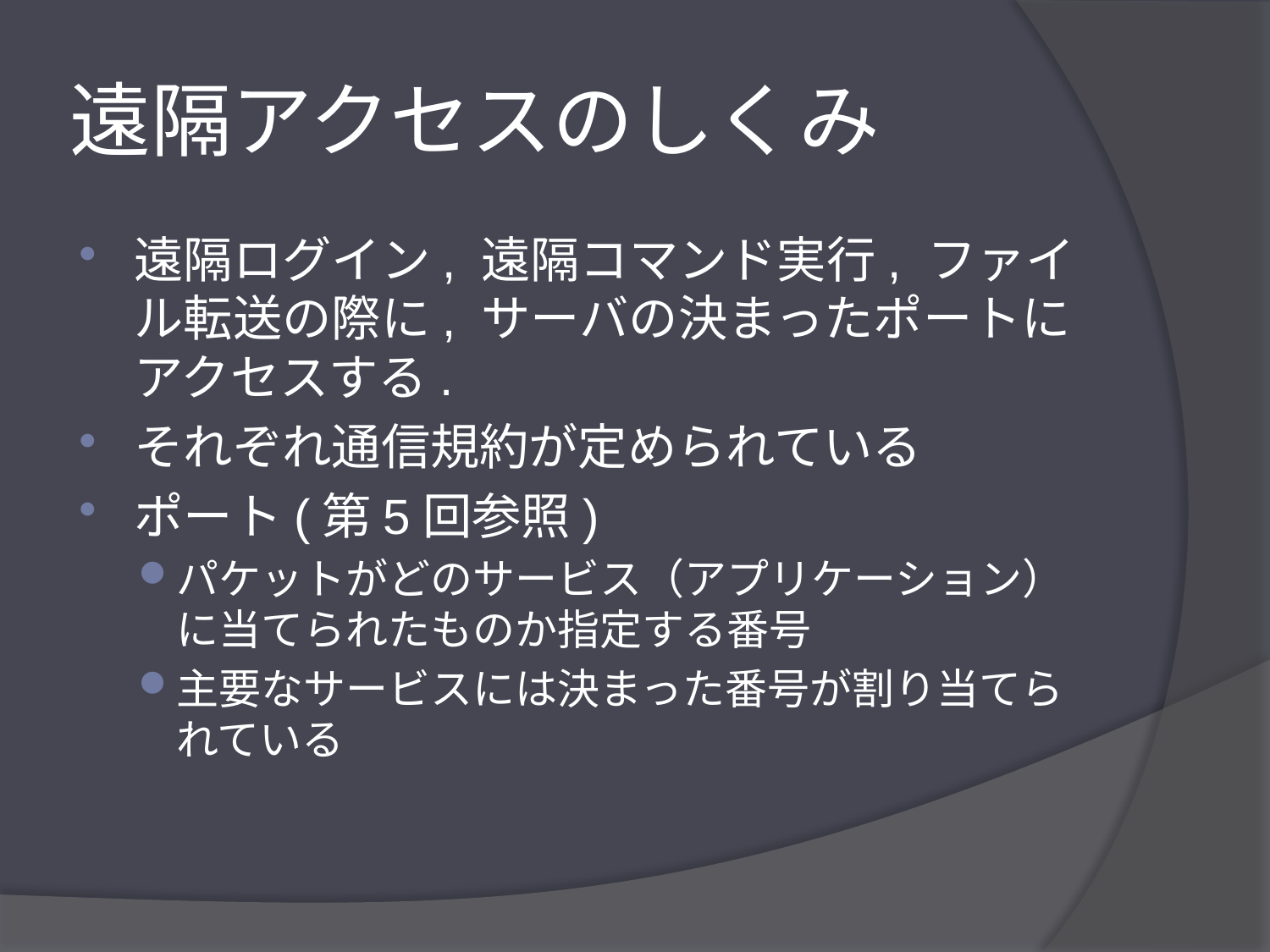

# 遠隔アクセスのしくみ
遠隔ログイン, 遠隔コマンド実行, ファイル転送の際に, サーバの決まったポートにアクセスする.
それぞれ通信規約が定められている
ポート(第5回参照)
パケットがどのサービス（アプリケーション）に当てられたものか指定する番号
主要なサービスには決まった番号が割り当てられている